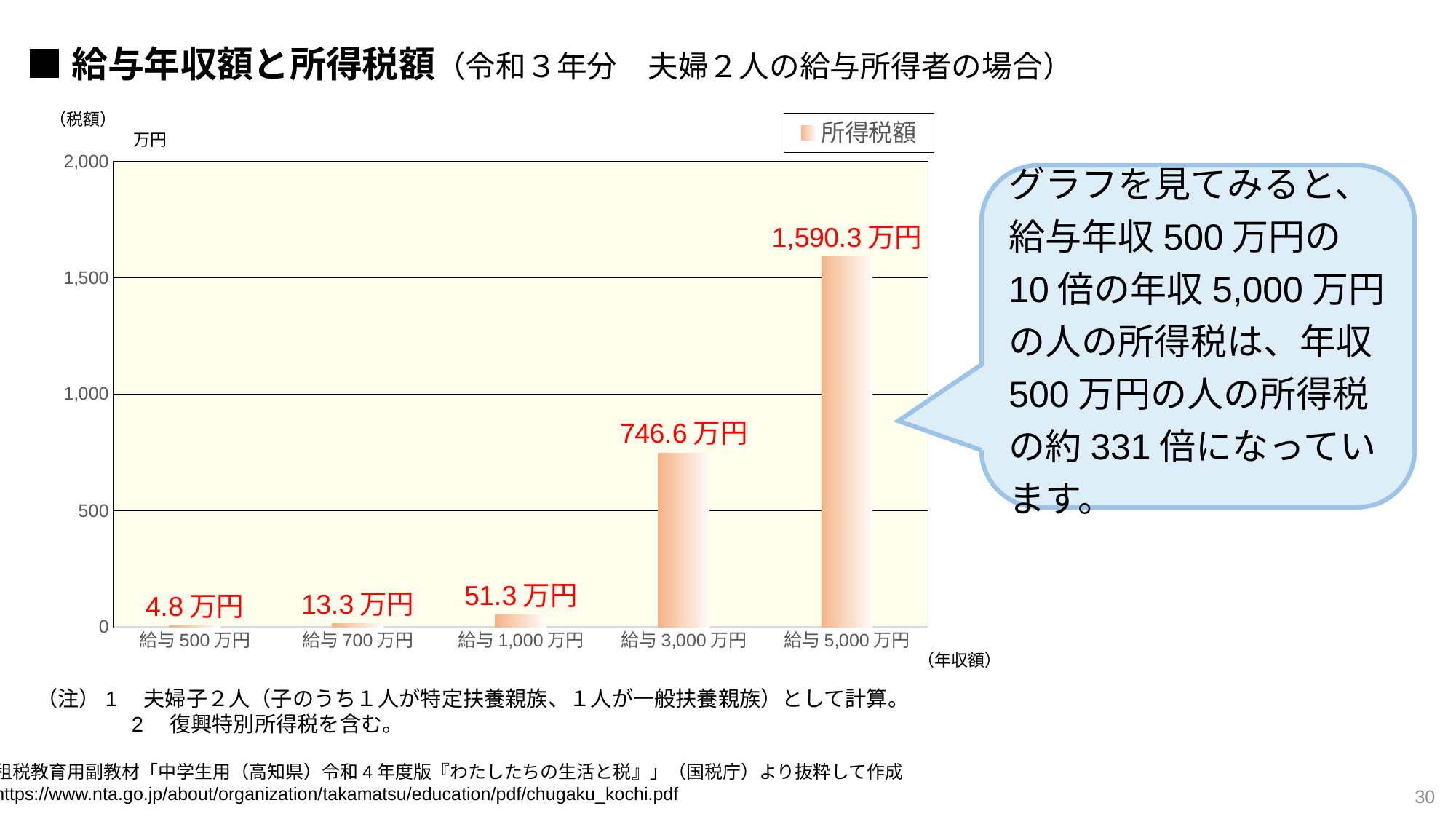

■給与年収額と所得税額（令和３年分　夫婦２人の給与所得者の場合）
（税額）
　　　　　万円

### Chart

| Category | 所得税額 |
|---|---|
| 給与500万円 | 4.8 |
| 給与700万円 | 13.3 |
| 給与1,000万円 | 51.3 |
| 給与3,000万円 | 746.6 |
| 給与5,000万円 | 1590.3 |
（年収額）
（注）1　夫婦子２人（子のうち１人が特定扶養親族、１人が一般扶養親族）として計算。
　　　　 2　復興特別所得税を含む。
グラフを見てみると、給与年収500万円の10倍の年収5,000万円の人の所得税は、年収500万円の人の所得税の約331倍になっています。
租税教育用副教材「中学生用（高知県）令和4年度版『わたしたちの生活と税』」（国税庁）より抜粋して作成
https://www.nta.go.jp/about/organization/takamatsu/education/pdf/chugaku_kochi.pdf
30